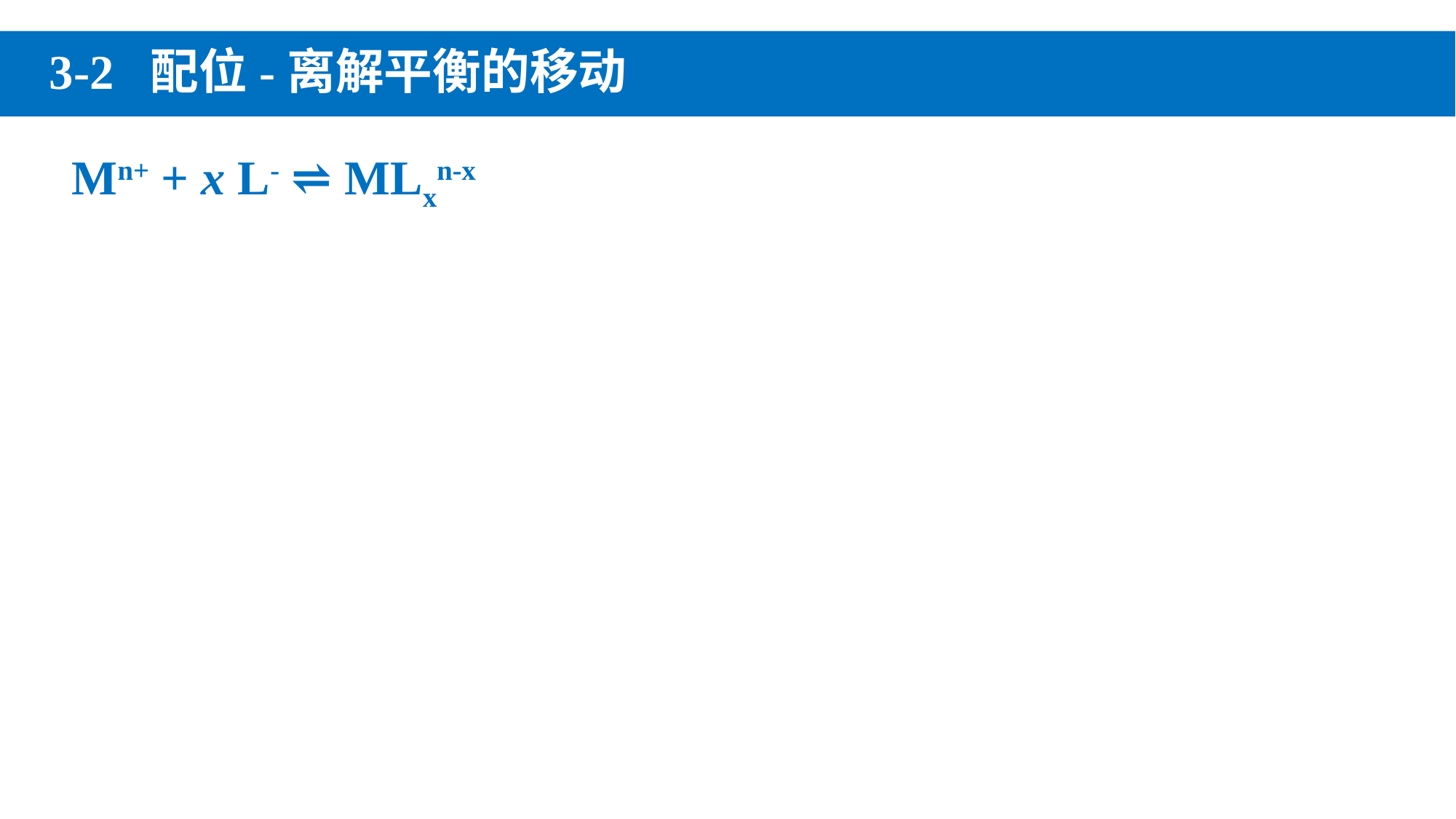

# 3-2  配位-离解平衡的移动

 Mn+ + x L- ⇌ MLxn-x